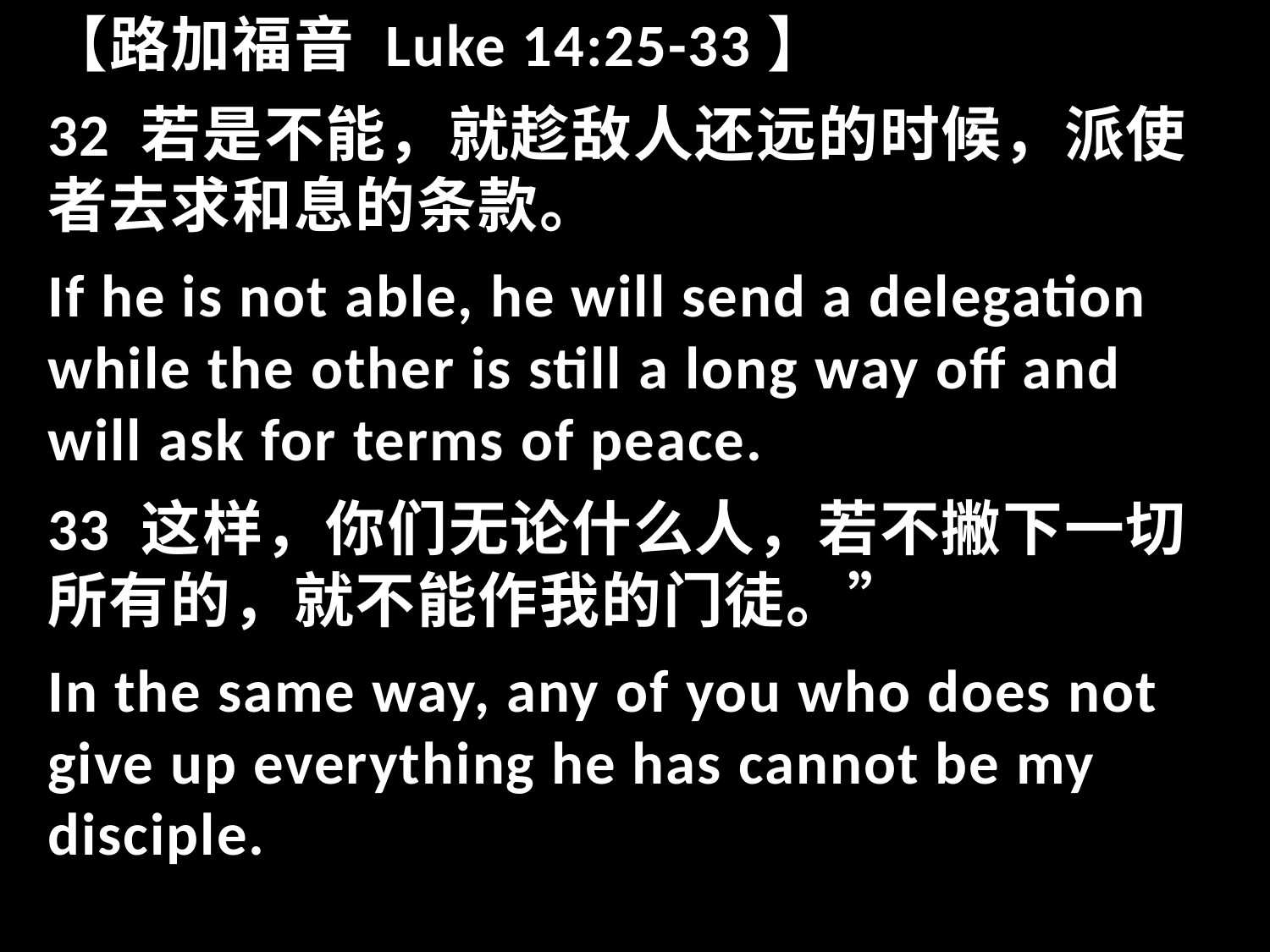

【路加福音 Luke 14:25-33】
32 若是不能，就趁敌人还远的时候，派使者去求和息的条款。
If he is not able, he will send a delegation while the other is still a long way off and will ask for terms of peace.
33 这样，你们无论什么人，若不撇下一切所有的，就不能作我的门徒。”
In the same way, any of you who does not give up everything he has cannot be my disciple.